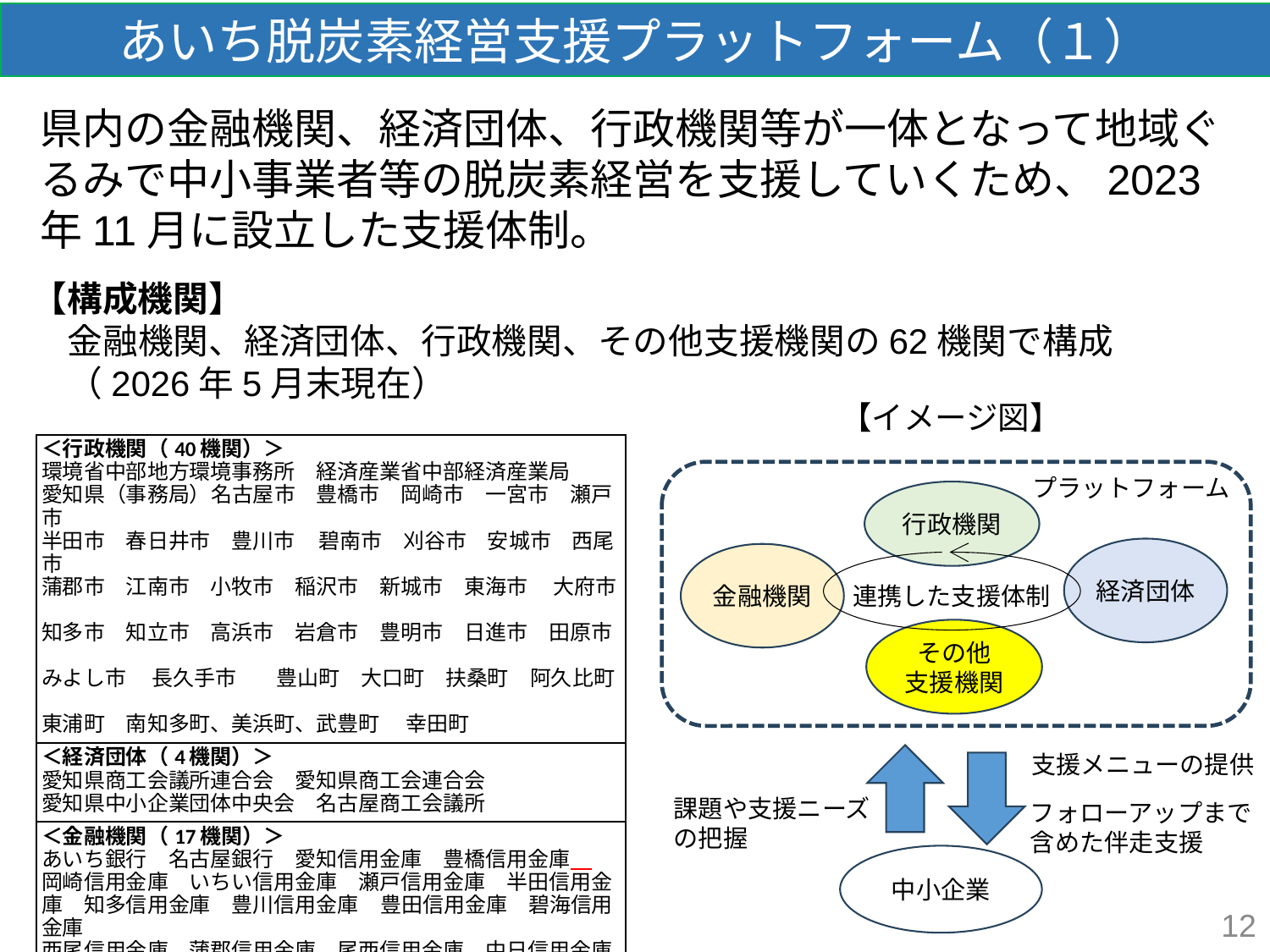

あいち脱炭素経営支援プラットフォーム（１）
県内の金融機関、経済団体、行政機関等が一体となって地域ぐるみで中小事業者等の脱炭素経営を支援していくため、2023年11月に設立した支援体制。
【構成機関】
　金融機関、経済団体、行政機関、その他支援機関の62機関で構成
　（2026年5月末現在）
【イメージ図】
| ＜行政機関（40機関）＞　 環境省中部地方環境事務所　経済産業省中部経済産業局　 愛知県（事務局）​名古屋市　豊橋市　岡崎市　一宮市　瀬戸市　 半田市　春日井市　豊川市 碧南市　刈谷市　安城市　西尾市　 蒲郡市　江南市　小牧市　稲沢市　新城市　東海市　 大府市　 知多市　知立市　高浜市　岩倉市　豊明市　日進市　田原市　 みよし市　 長久手市　 豊山町　大口町　扶桑町　阿久比町　 東浦町　南知多町、美浜町、武豊町　 幸田町 |
| --- |
| ＜経済団体（4機関）＞　 愛知県商工会議所連合会　愛知県商工会連合会　 愛知県中小企業団体中央会　名古屋商工会議所 |
| ＜金融機関（17機関）＞　 あいち銀行　名古屋銀行　愛知信用金庫　豊橋信用金庫　 岡崎信用金庫　いちい信用金庫　瀬戸信用金庫　半田信用金庫　知多信用金庫　豊川信用金庫　豊田信用金庫　碧海信用金庫　 西尾信用金庫　蒲郡信用金庫　尾西信用金庫　中日信用金庫　 東春信用金庫 |
| ＜その他（1機関）＞　 （公財）あいち産業振興機構 |

プラットフォーム
行政機関
経済団体
金融機関

連携した支援体制
その他
支援機関
支援メニューの提供

課題や支援ニーズ
の把握
フォローアップまで
含めた伴走支援
中小企業
12